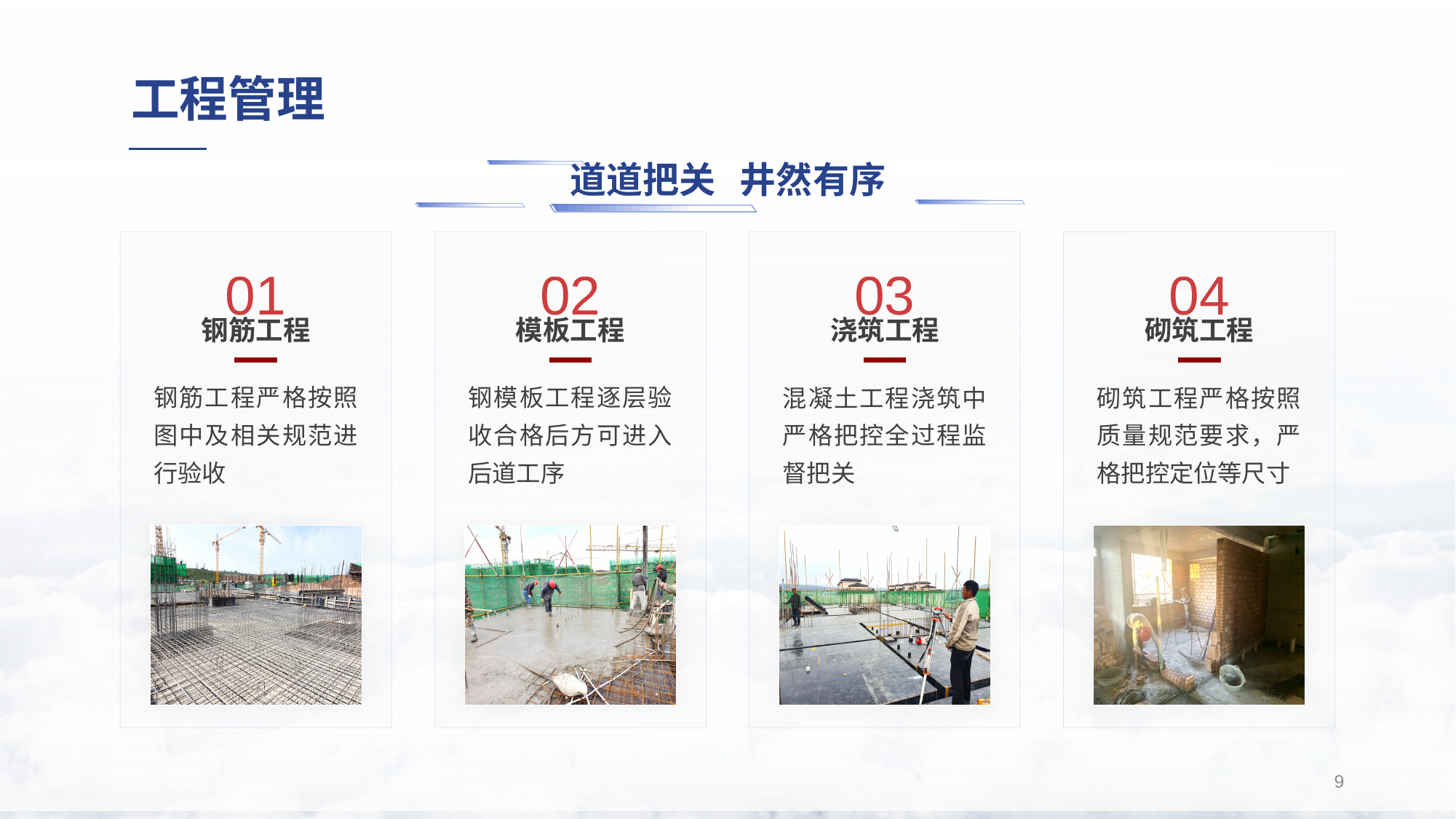

# 工程管理
道道把关   井然有序

01
02
03
04
钢筋工程
模板工程
浇筑工程
砌筑工程

钢筋工程严格按照图中及相关规范进行验收
砌筑工程严格按照质量规范要求，严格把控定位等尺寸
钢模板工程逐层验收合格后方可进入后道工序
混凝土工程浇筑中严格把控全过程监督把关

9